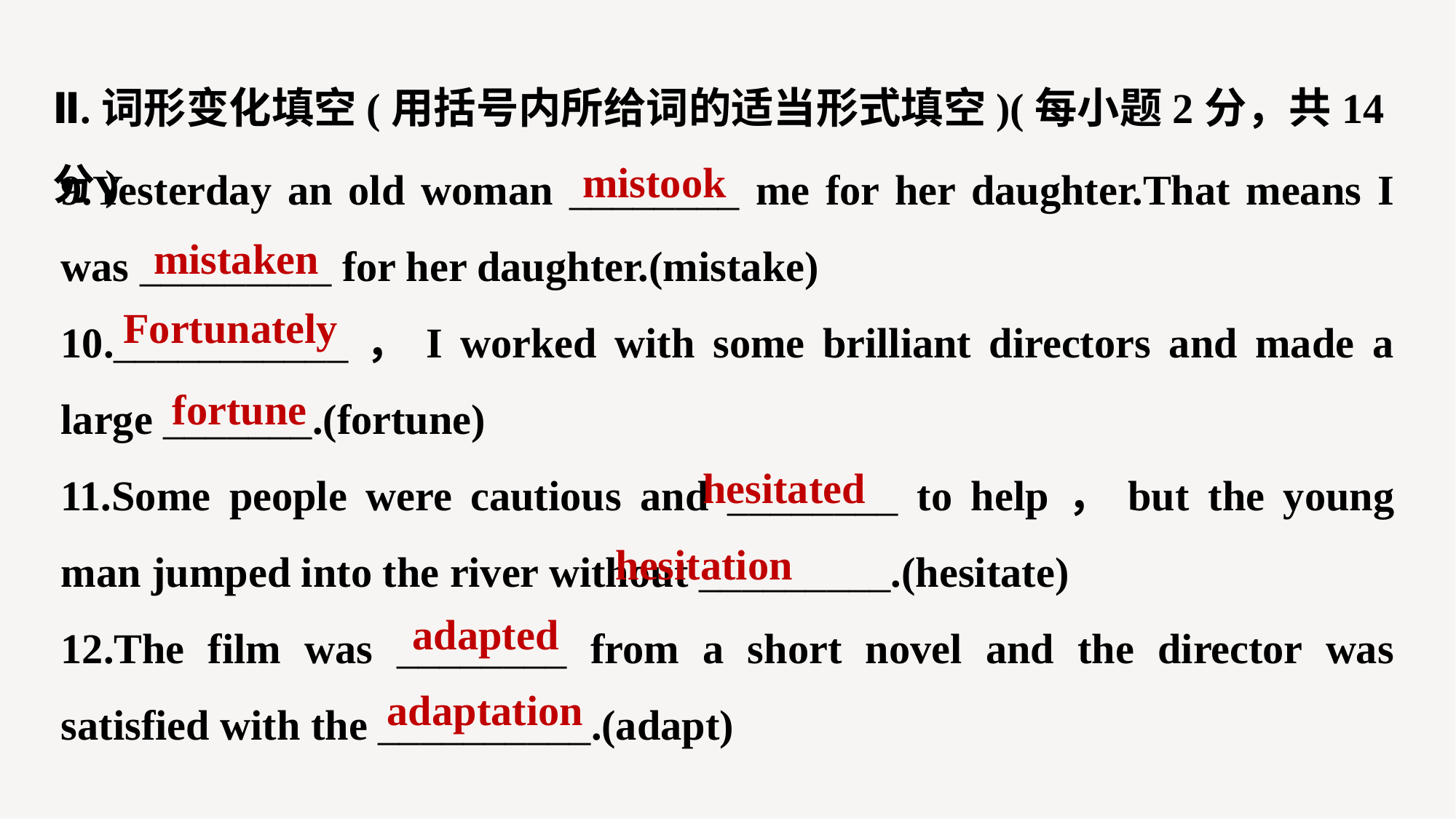

Ⅱ.词形变化填空(用括号内所给词的适当形式填空)(每小题2分，共14分)
9.Yesterday an old woman ________ me for her daughter.That means I was _________ for her daughter.(mistake)
10.___________，I worked with some brilliant directors and made a large _______.(fortune)
11.Some people were cautious and ________ to help，but the young man jumped into the river without _________.(hesitate)
12.The film was ________ from a short novel and the director was satisfied with the __________.(adapt)
mistook
mistaken
Fortunately
fortune
hesitated
hesitation
adapted
adaptation